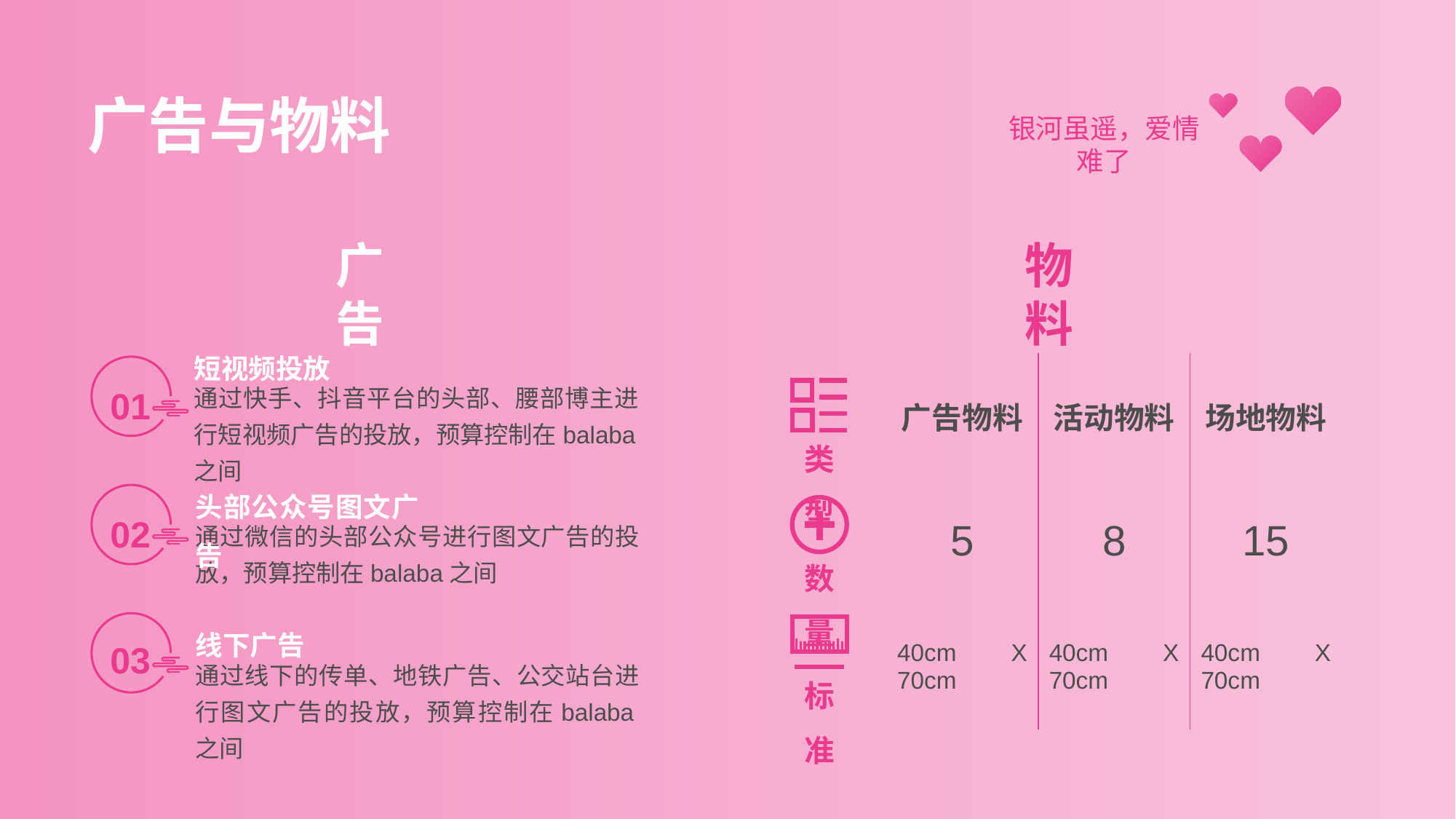

# 广告与物料
广告
物料
短视频投放
| 广告物料 | 活动物料 | 场地物料 |
| --- | --- | --- |
| 5 | 8 | 15 |
| 40cm X 70cm | 40cm X 70cm | 40cm X 70cm |
01

通过快手、抖音平台的头部、腰部博主进行短视频广告的投放，预算控制在balaba之间

类型
头部公众号图文广告
02

通过微信的头部公众号进行图文广告的投放，预算控制在balaba之间
数量
线下广告
03

通过线下的传单、地铁广告、公交站台进行图文广告的投放，预算控制在balaba之间
标准